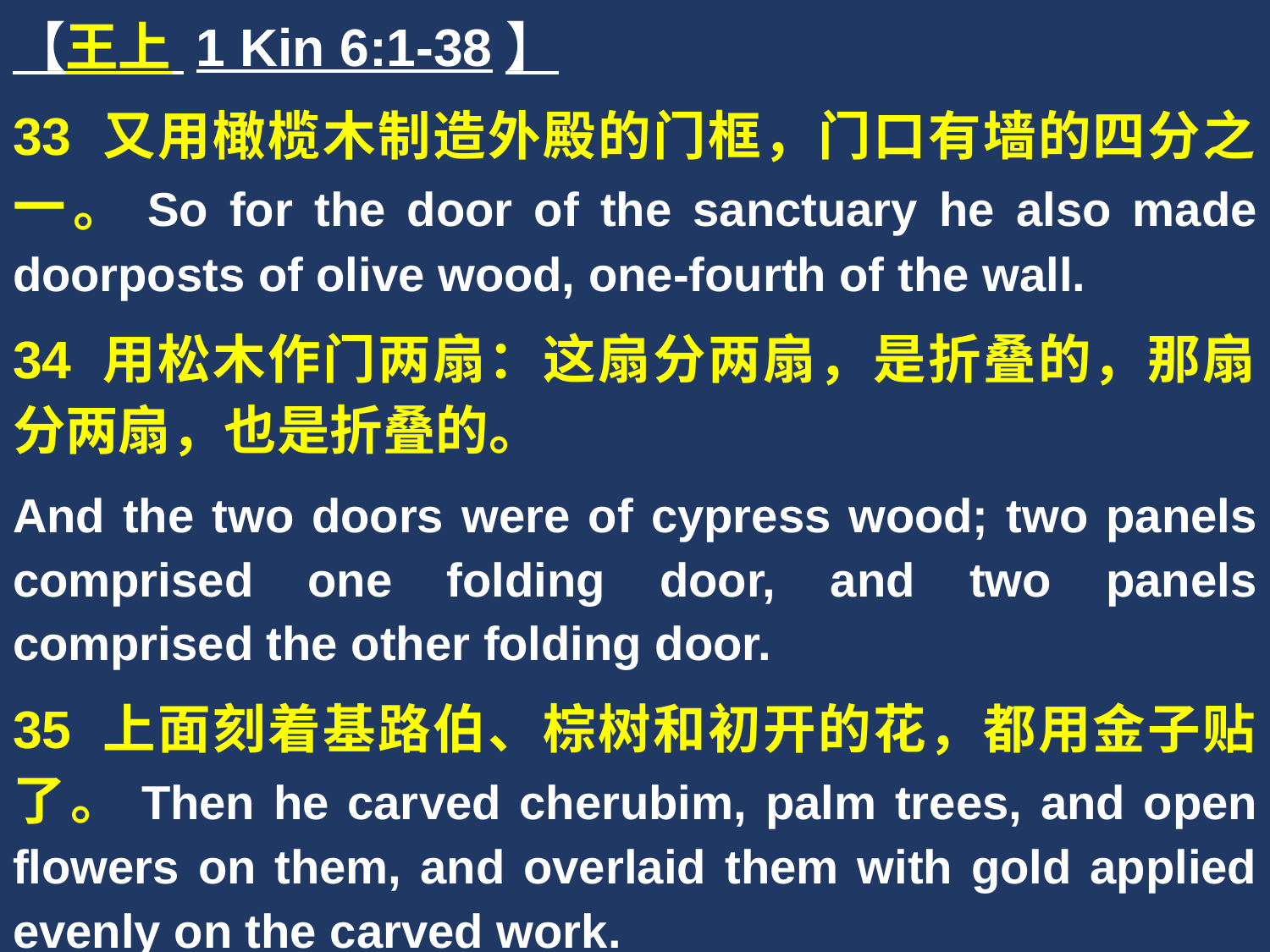

【王上 1 Kin 6:1-38】
33 又用橄榄木制造外殿的门框，门口有墙的四分之一。So for the door of the sanctuary he also made doorposts of olive wood, one-fourth of the wall.
34 用松木作门两扇：这扇分两扇，是折叠的，那扇分两扇，也是折叠的。
And the two doors were of cypress wood; two panels comprised one folding door, and two panels comprised the other folding door.
35 上面刻着基路伯、棕树和初开的花，都用金子贴了。Then he carved cherubim, palm trees, and open flowers on them, and overlaid them with gold applied evenly on the carved work.